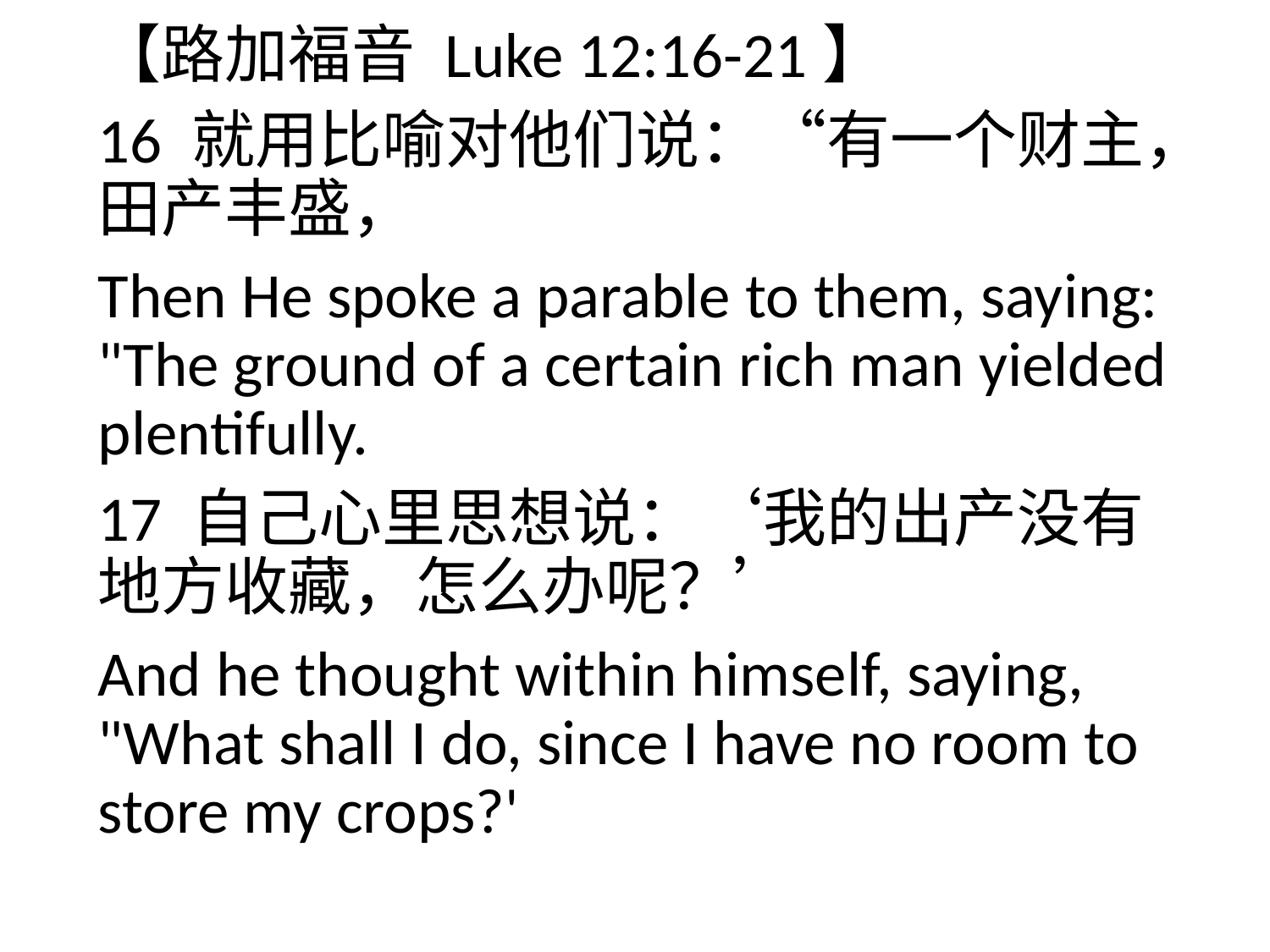

【路加福音 Luke 12:16-21】
16 就用比喻对他们说：“有一个财主，田产丰盛，
Then He spoke a parable to them, saying: "The ground of a certain rich man yielded plentifully.
17 自己心里思想说：‘我的出产没有地方收藏，怎么办呢？’
And he thought within himself, saying, "What shall I do, since I have no room to store my crops?'